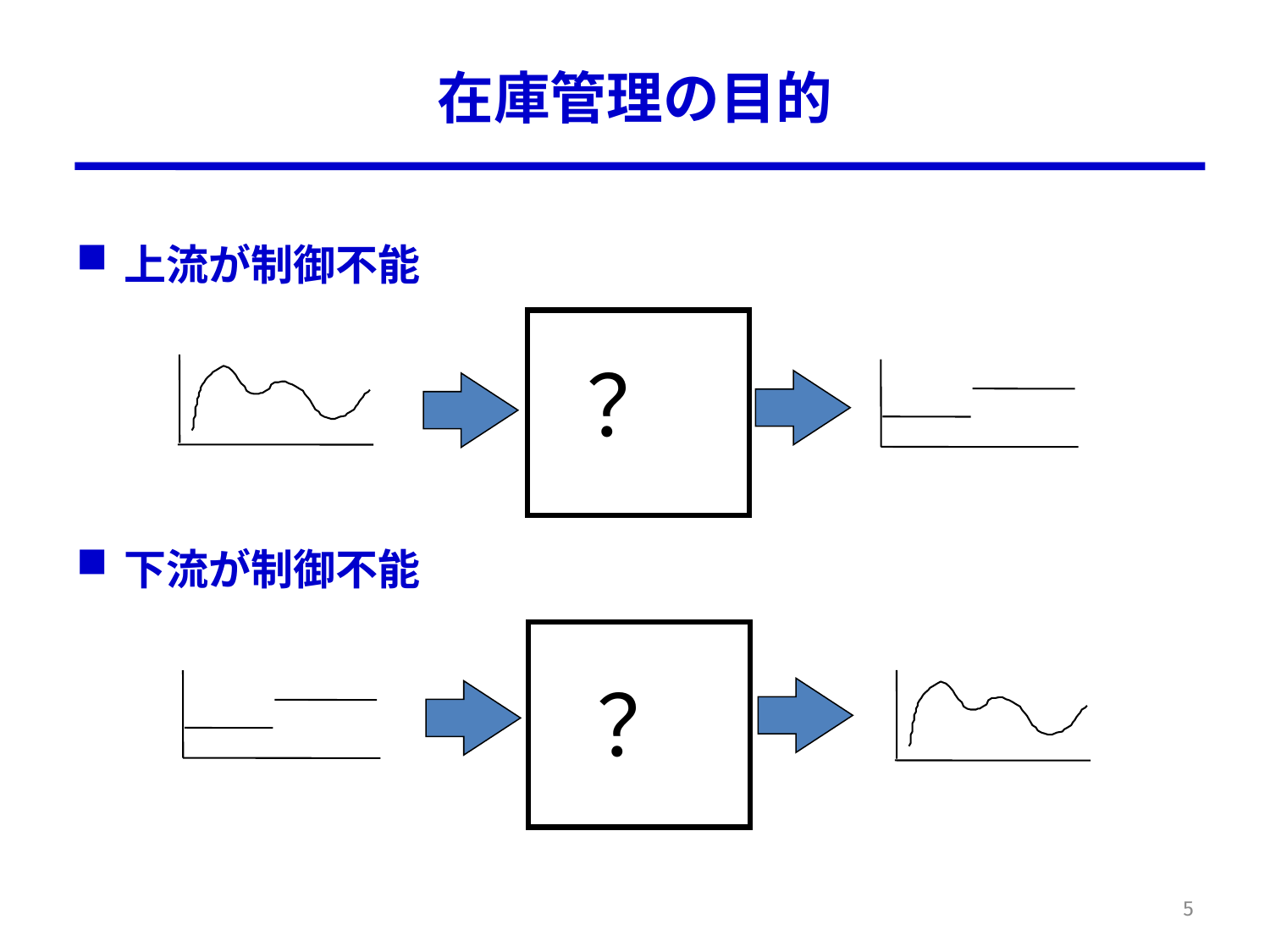

# 在庫管理の目的
上流が制御不能

下流が制御不能

？

？

5